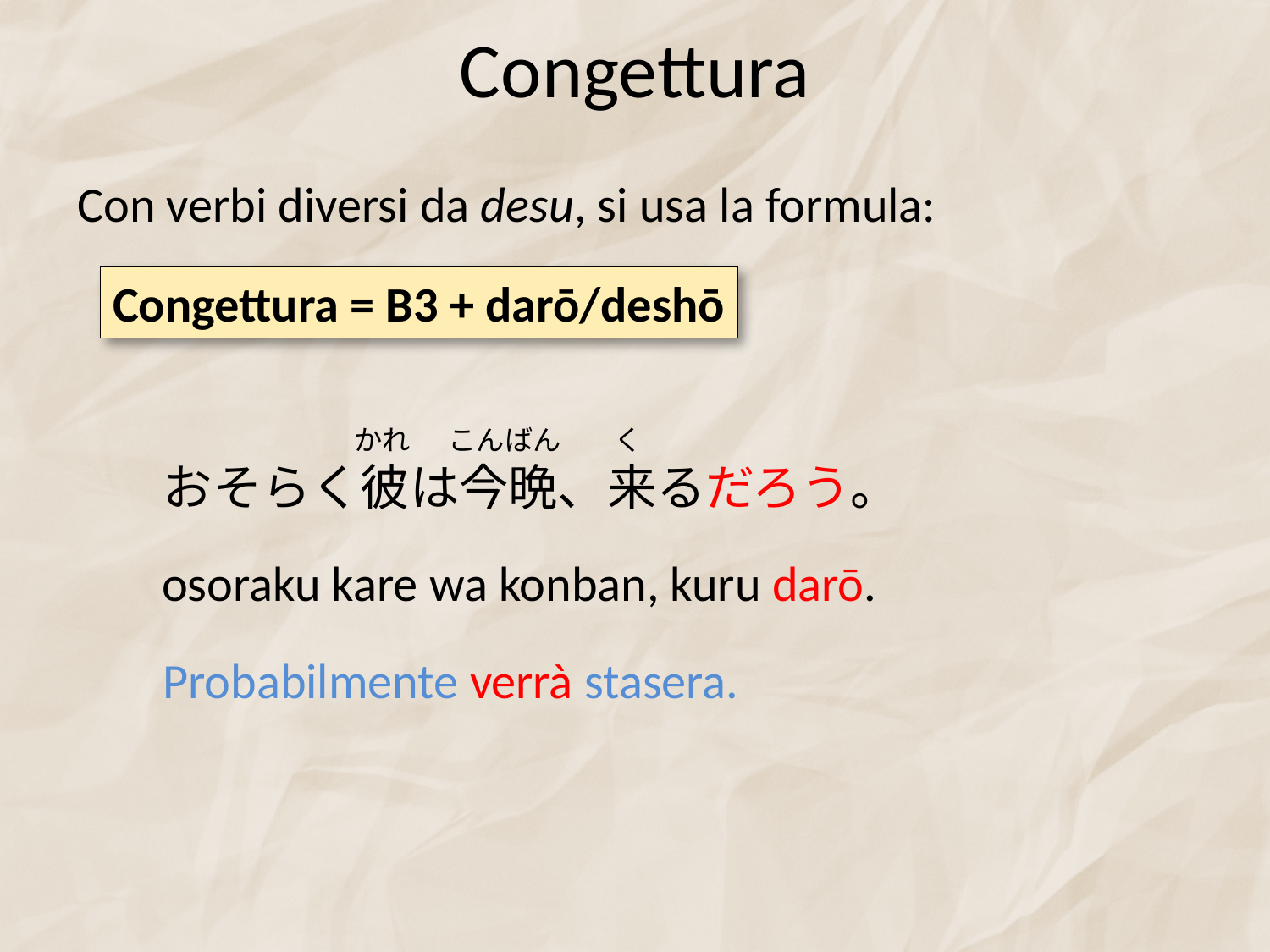

# Congettura
Con verbi diversi da desu, si usa la formula:
Congettura = B3 + darō/deshō
かれ
こんばん
く
おそらく彼は今晩、来るだろう。
osoraku kare wa konban, kuru darō.
Probabilmente verrà stasera.